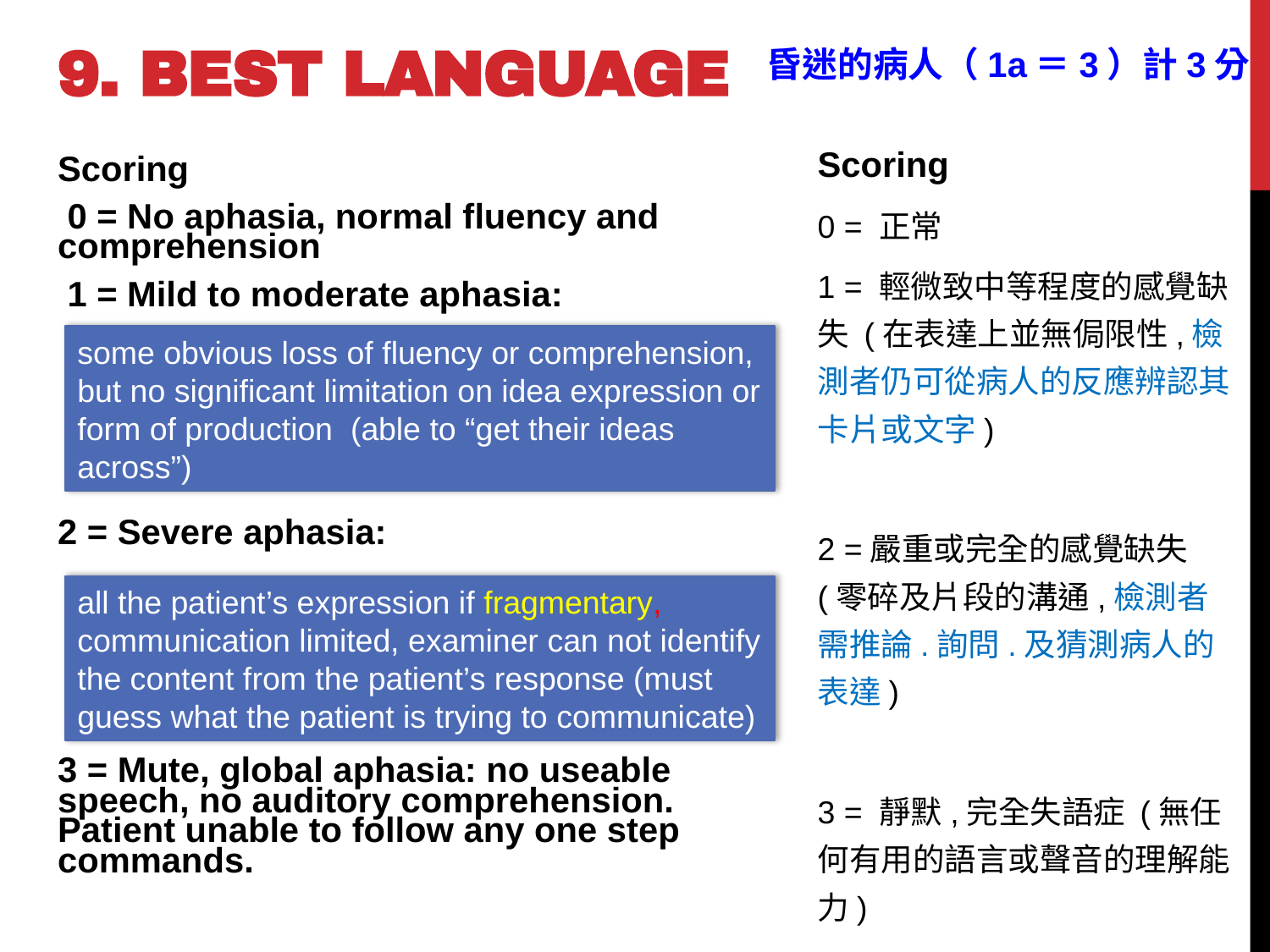

# 9. Best Language
昏迷的病人（1a＝3）計3分
Scoring
 0 = No aphasia, normal fluency and comprehension
 1 = Mild to moderate aphasia:

2 = Severe aphasia:

3 = Mute, global aphasia: no useable speech, no auditory comprehension. Patient unable to follow any one step commands.
Scoring
0 = 正常
1 = 輕微致中等程度的感覺缺失 (在表達上並無侷限性,檢測者仍可從病人的反應辨認其卡片或文字)

2 =嚴重或完全的感覺缺失(零碎及片段的溝通,檢測者需推論.詢問.及猜測病人的表達)

3 = 靜默,完全失語症 (無任何有用的語言或聲音的理解能力)
some obvious loss of fluency or comprehension, but no significant limitation on idea expression or form of production  (able to “get their ideas across”)
all the patient’s expression if fragmentary, communication limited, examiner can not identify the content from the patient’s response (must guess what the patient is trying to communicate)